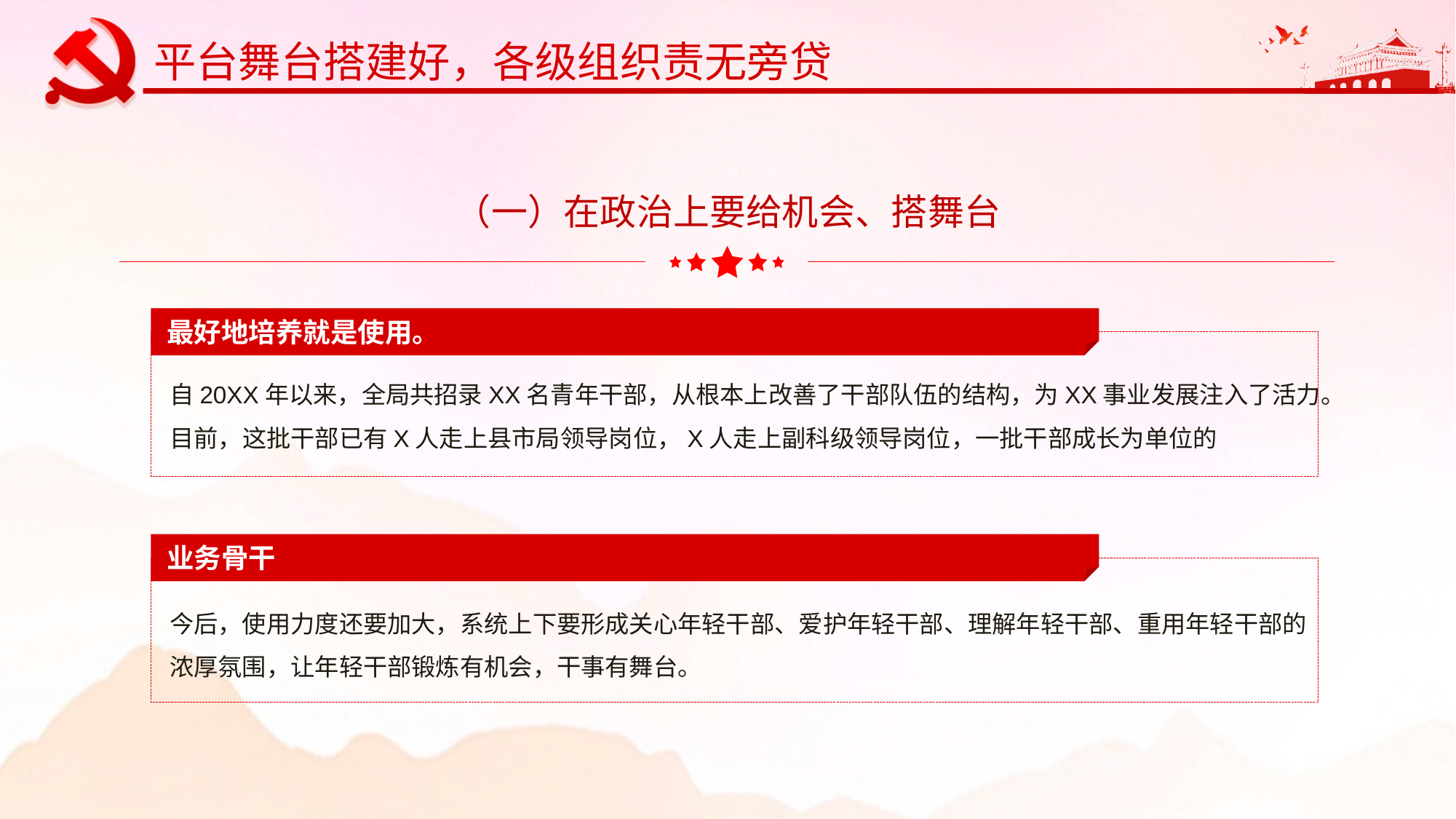

（一）在政治上要给机会、搭舞台

最好地培养就是使用。

自20XX年以来，全局共招录XX名青年干部，从根本上改善了干部队伍的结构，为XX事业发展注入了活力。
目前，这批干部已有X人走上县市局领导岗位，X人走上副科级领导岗位，一批干部成长为单位的

业务骨干

今后，使用力度还要加大，系统上下要形成关心年轻干部、爱护年轻干部、理解年轻干部、重用年轻干部的浓厚氛围，让年轻干部锻炼有机会，干事有舞台。